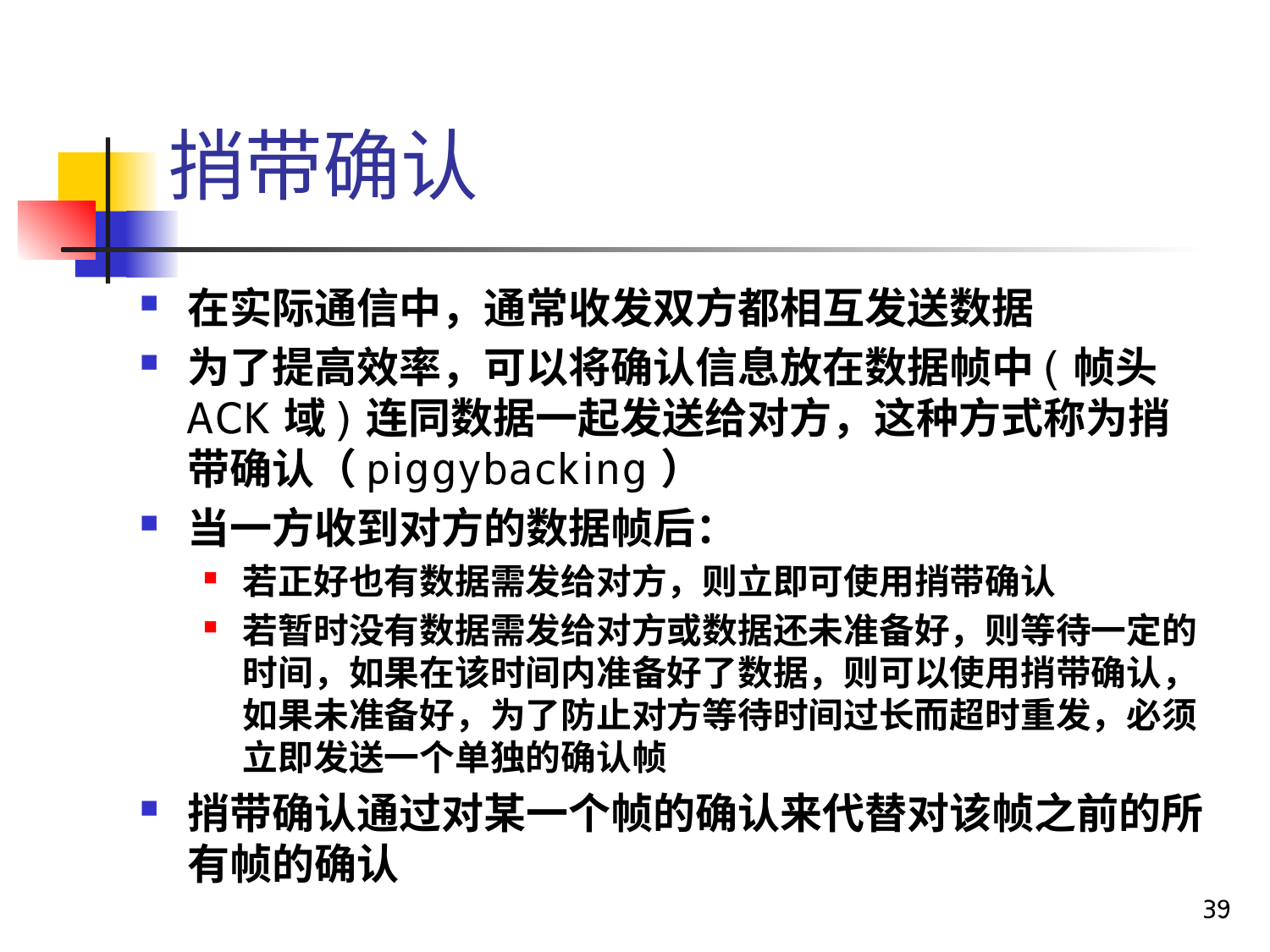

# 捎带确认
在实际通信中，通常收发双方都相互发送数据
为了提高效率，可以将确认信息放在数据帧中(帧头ACK域)连同数据一起发送给对方，这种方式称为捎带确认（piggybacking）
当一方收到对方的数据帧后：
若正好也有数据需发给对方，则立即可使用捎带确认
若暂时没有数据需发给对方或数据还未准备好，则等待一定的时间，如果在该时间内准备好了数据，则可以使用捎带确认，如果未准备好，为了防止对方等待时间过长而超时重发，必须立即发送一个单独的确认帧
捎带确认通过对某一个帧的确认来代替对该帧之前的所有帧的确认
39